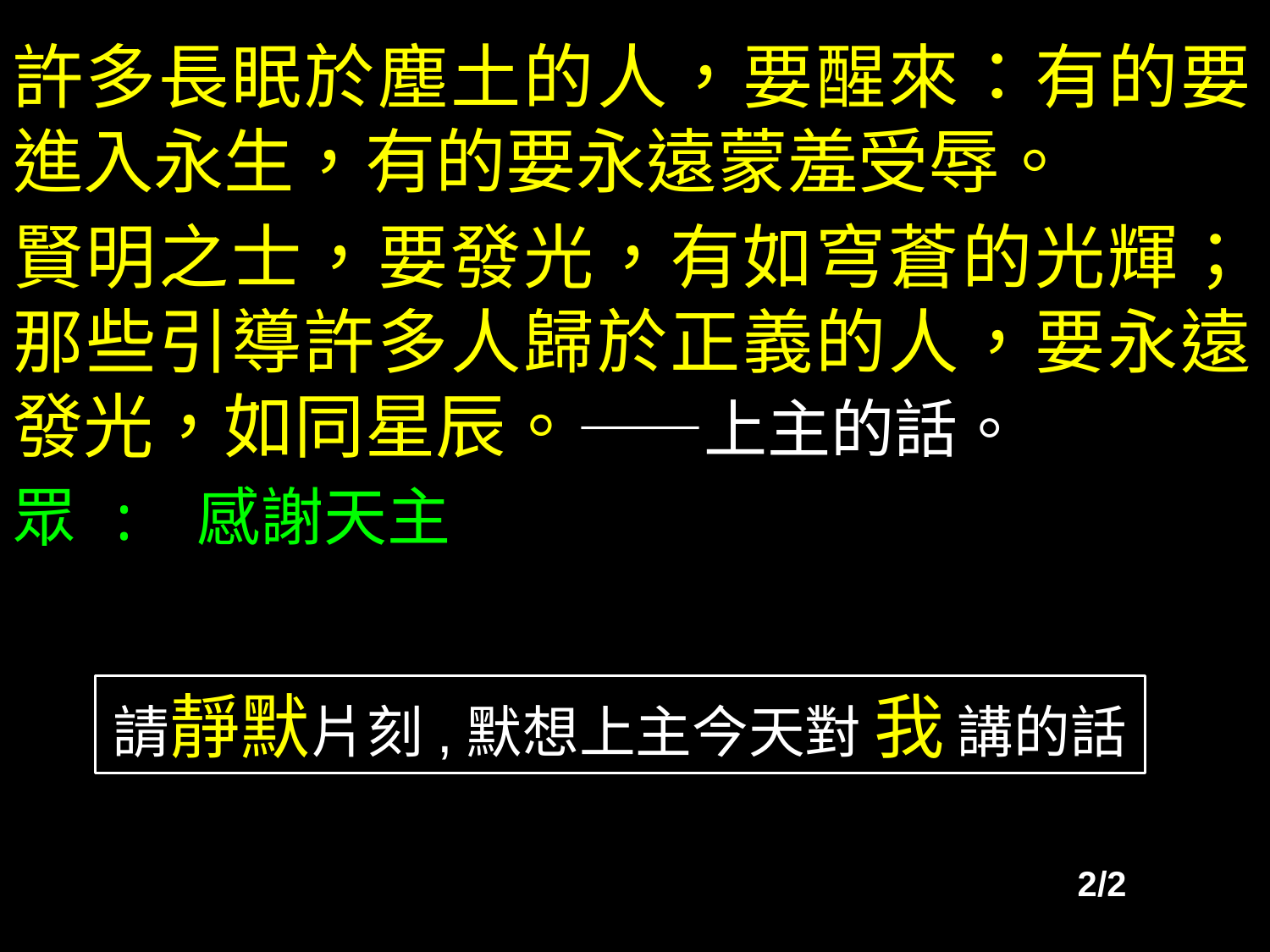

許多長眠於塵土的人，要醒來：有的要進入永生，有的要永遠蒙羞受辱。
賢明之士，要發光，有如穹蒼的光輝；那些引導許多人歸於正義的人，要永遠發光，如同星辰。——上主的話。
眾 : 感謝天主

請靜默片刻,默想上主今天對 我 講的話
2/2